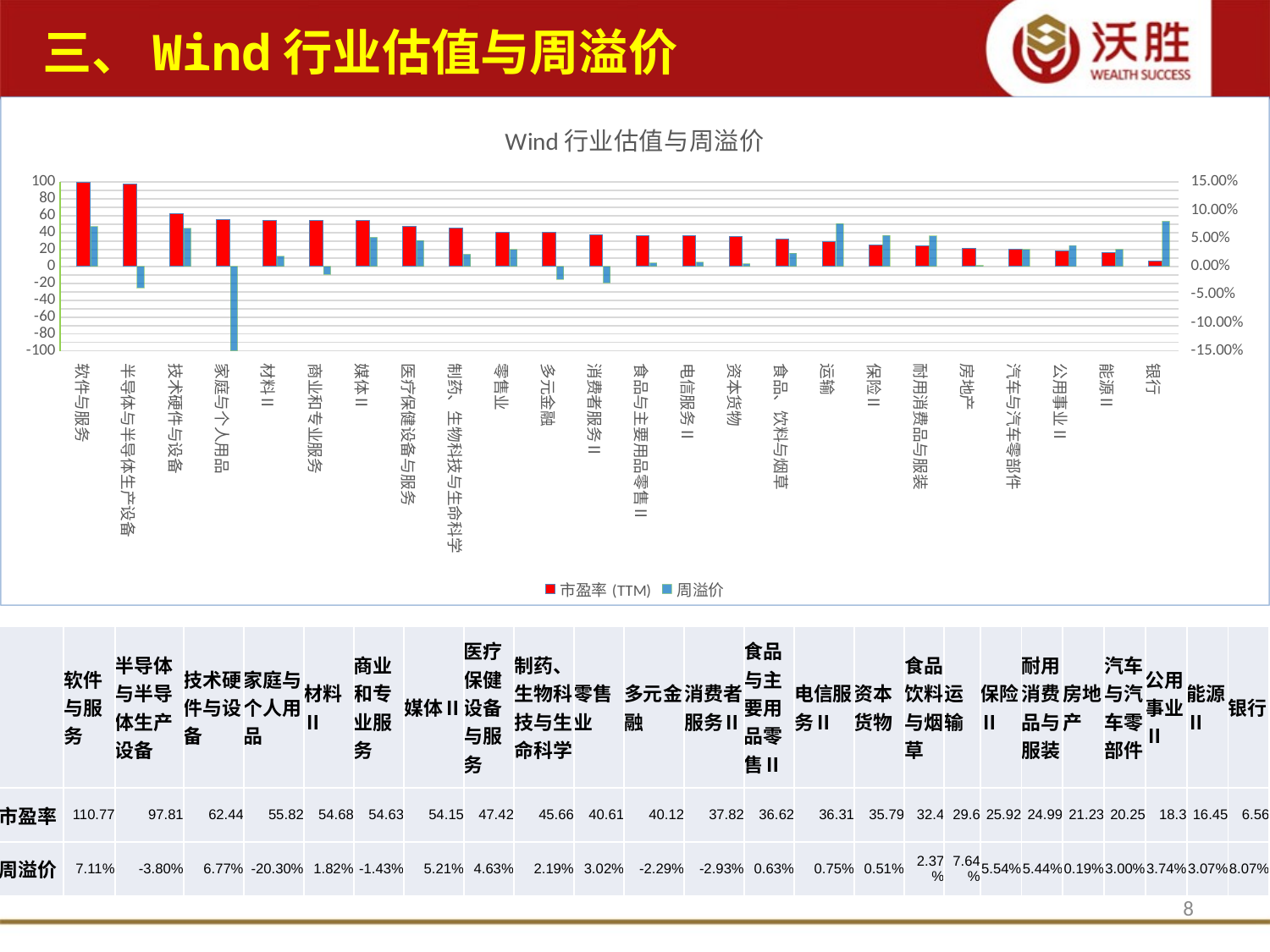

三、Wind行业估值与周溢价

[unsupported chart]

|  | 软件与服务 | 半导体与半导体生产设备 | 技术硬件与设备 | 家庭与个人用品 | 材料Ⅱ | 商业和专业服务 | 媒体Ⅱ | 医疗保健设备与服务 | 制药、生物科技与生命科学 | 零售业 | 多元金融 | 消费者服务Ⅱ | 食品与主要用品零售Ⅱ | 电信服务Ⅱ | 资本货物 | 食品、饮料与烟草 | 运输 | 保险Ⅱ | 耐用消费品与服装 | 房地产 | 汽车与汽车零部件 | 公用事业Ⅱ | 能源Ⅱ | 银行 |
| --- | --- | --- | --- | --- | --- | --- | --- | --- | --- | --- | --- | --- | --- | --- | --- | --- | --- | --- | --- | --- | --- | --- | --- | --- |
| 市盈率 | 110.77 | 97.81 | 62.44 | 55.82 | 54.68 | 54.63 | 54.15 | 47.42 | 45.66 | 40.61 | 40.12 | 37.82 | 36.62 | 36.31 | 35.79 | 32.4 | 29.6 | 25.92 | 24.99 | 21.23 | 20.25 | 18.3 | 16.45 | 6.56 |
| 周溢价 | 7.11% | -3.80% | 6.77% | -20.30% | 1.82% | -1.43% | 5.21% | 4.63% | 2.19% | 3.02% | -2.29% | -2.93% | 0.63% | 0.75% | 0.51% | 2.37% | 7.64% | 5.54% | 5.44% | 0.19% | 3.00% | 3.74% | 3.07% | 8.07% |
8